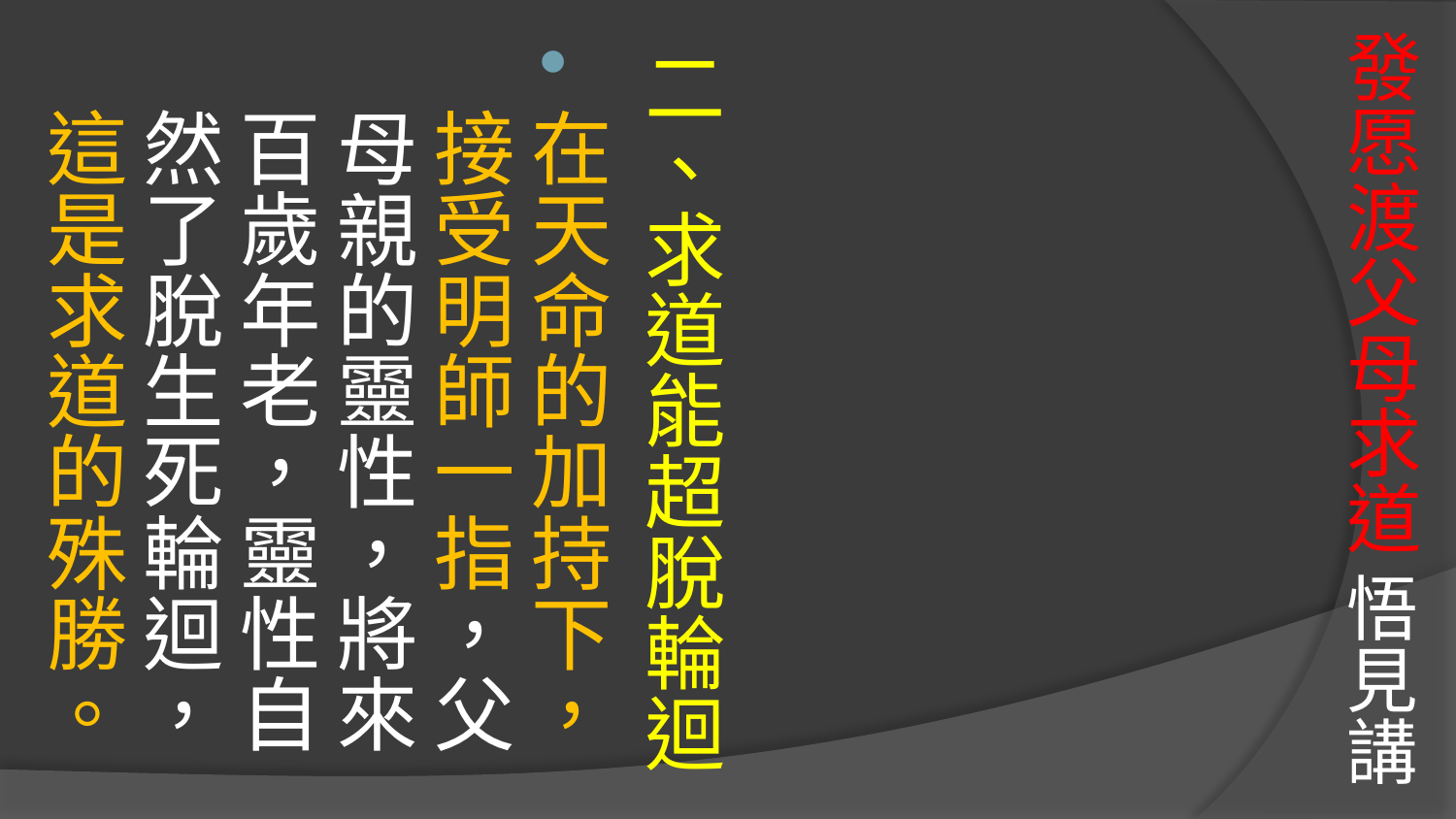

# 發愿渡父母求道 悟見講
二、求道能超脫輪迴
在天命的加持下，接受明師一指，父母親的靈性，將來百歲年老，靈性自然了脫生死輪迴，這是求道的殊勝。